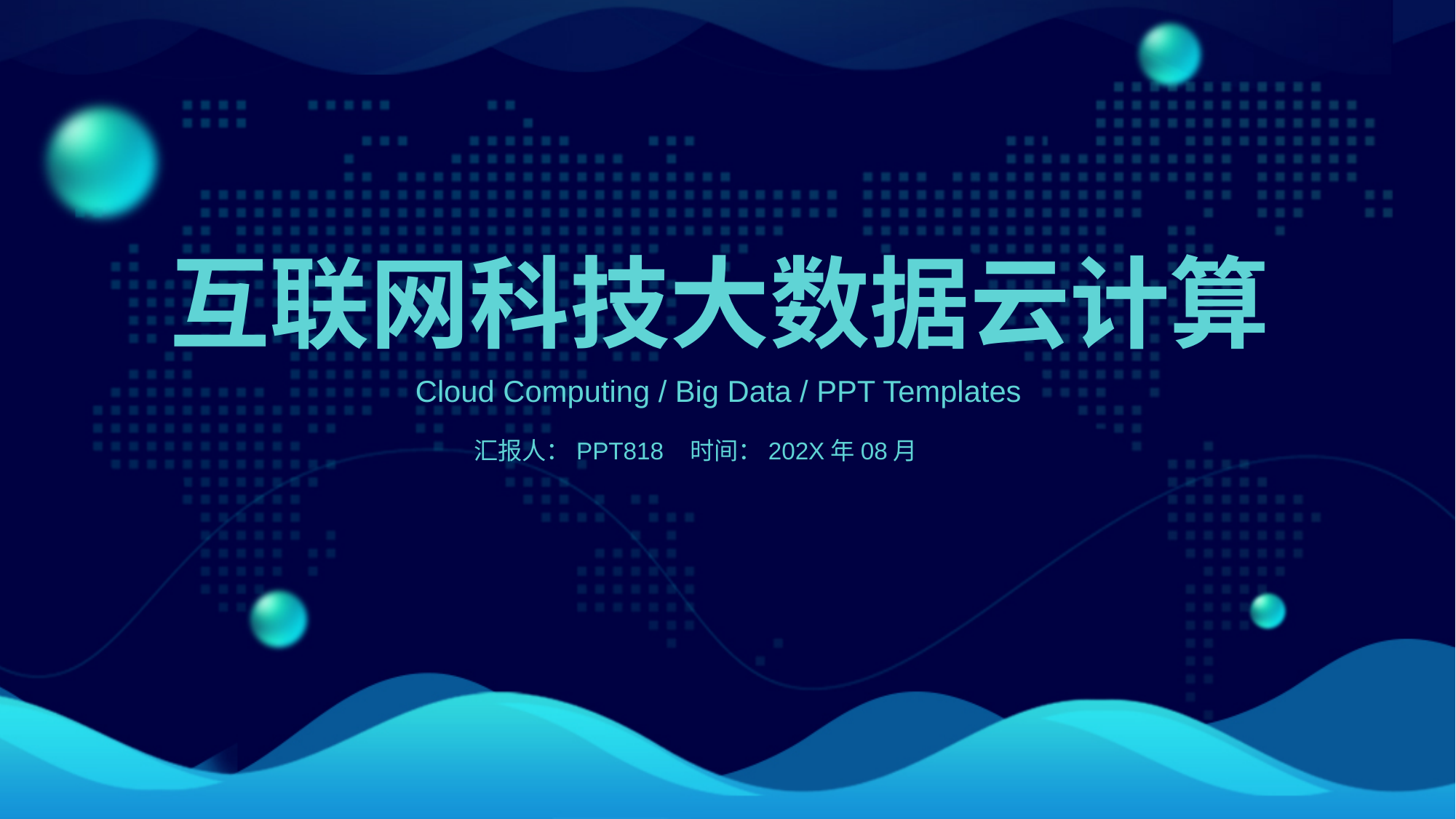

互联网科技大数据云计算
Cloud Computing / Big Data / PPT Templates
汇报人：PPT818   时间：202X年08月